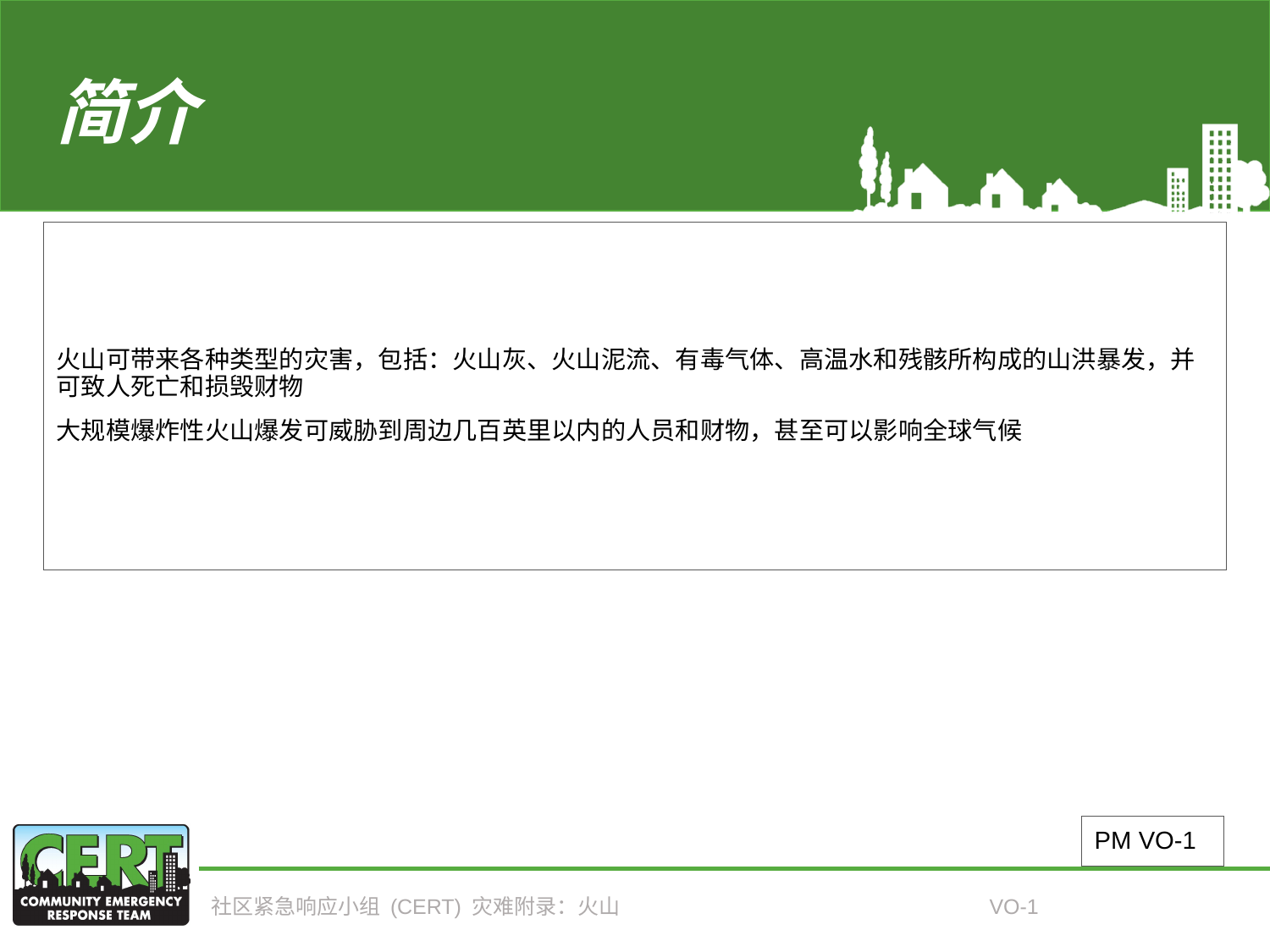

# 简介
火山可带来各种类型的灾害，包括：火山灰、火山泥流、有毒气体、高温水和残骸所构成的山洪暴发，并可致人死亡和损毁财物
大规模爆炸性火山爆发可威胁到周边几百英里以内的人员和财物，甚至可以影响全球气候
PM VO-1
社区紧急响应小组 (CERT) 灾难附录：火山
VO-1